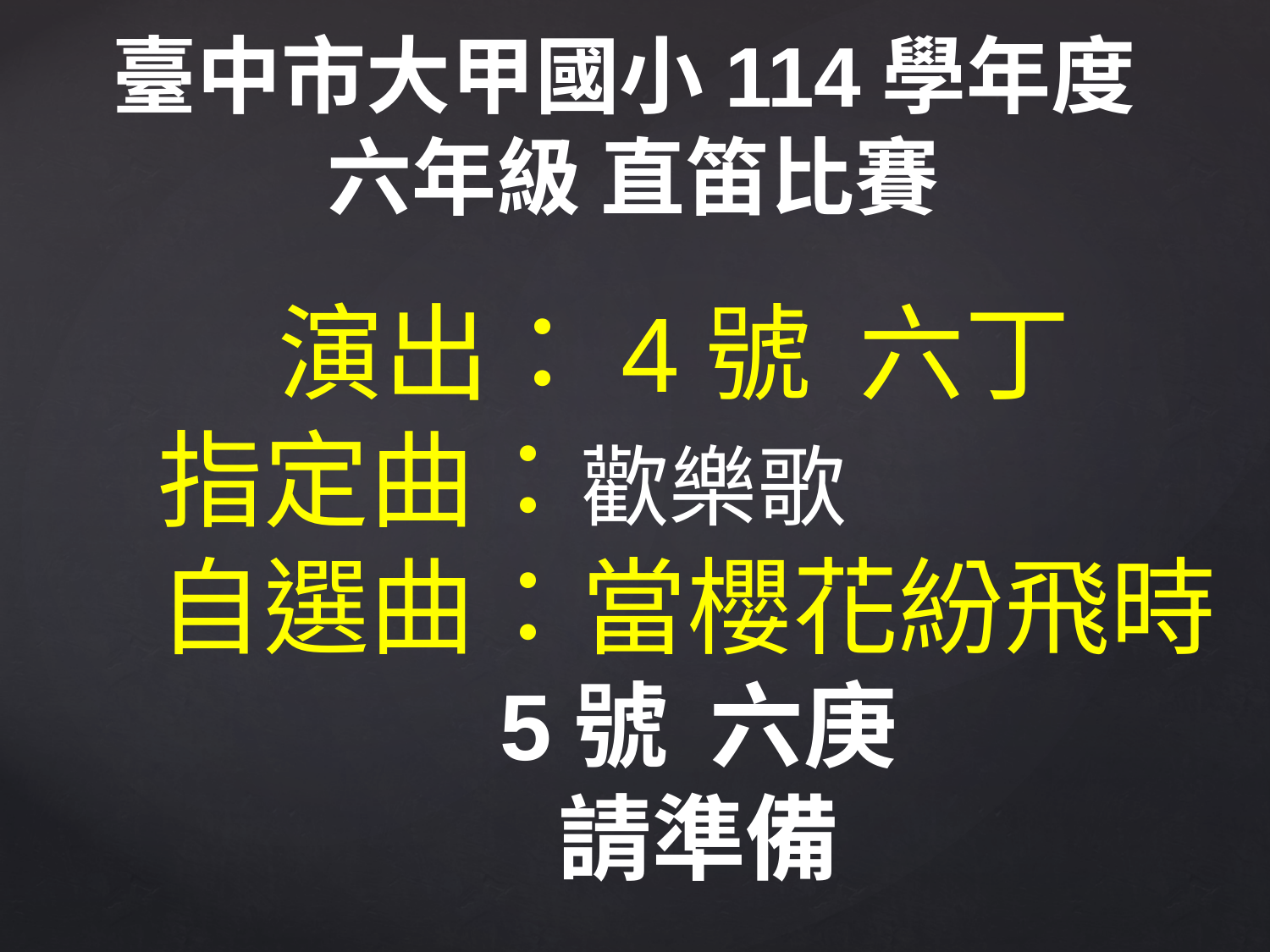

臺中市大甲國小114學年度
六年級 直笛比賽
    演出：4號  六丁
指定曲：歡樂歌
自選曲：當櫻花紛飛時
5號  六庚
請準備